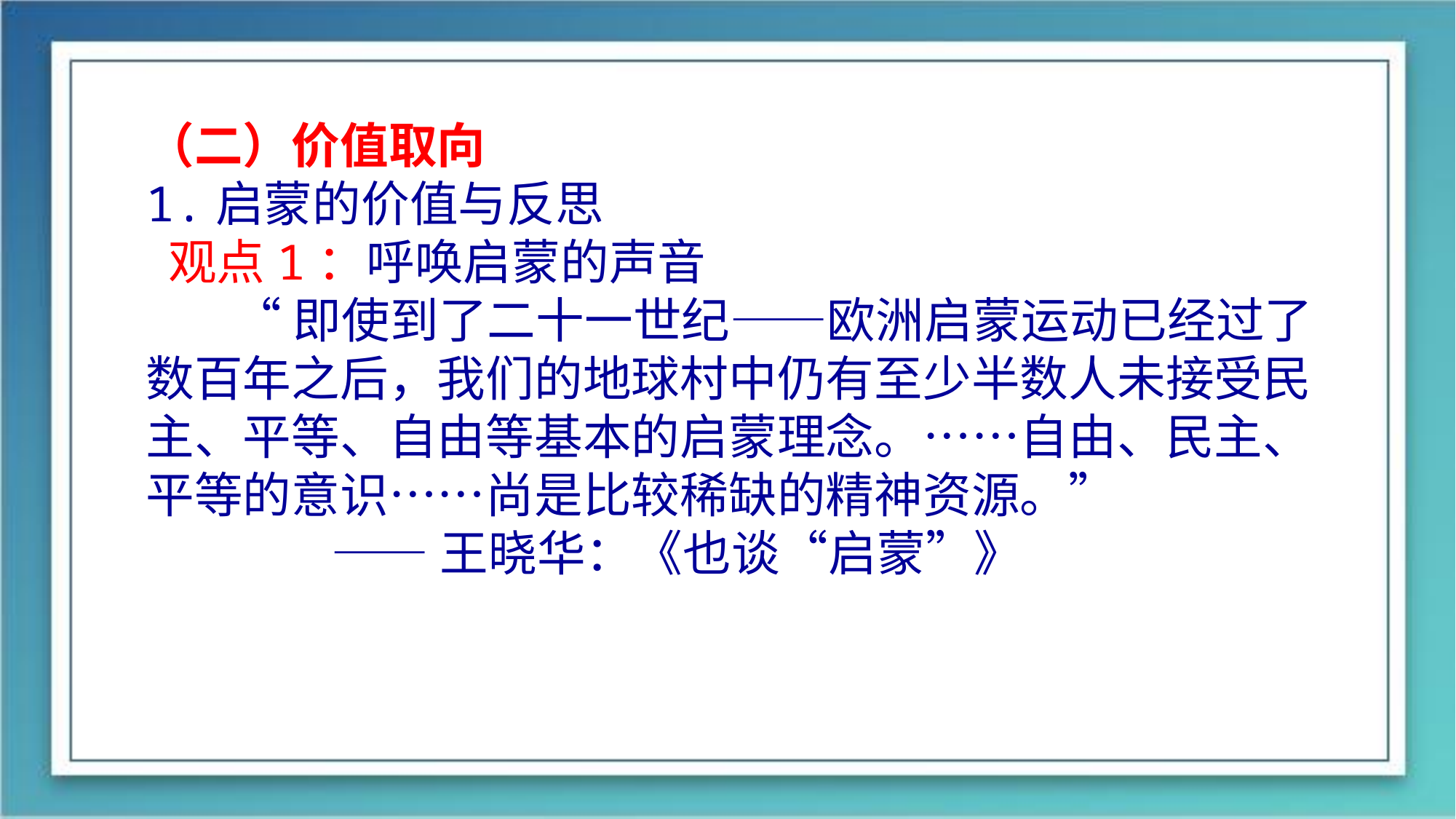

（二）价值取向
1.启蒙的价值与反思
 观点1：呼唤启蒙的声音
        “即使到了二十一世纪——欧洲启蒙运动已经过了数百年之后，我们的地球村中仍有至少半数人未接受民主、平等、自由等基本的启蒙理念。……自由、民主、平等的意识……尚是比较稀缺的精神资源。”
                 ——王晓华：《也谈“启蒙”》